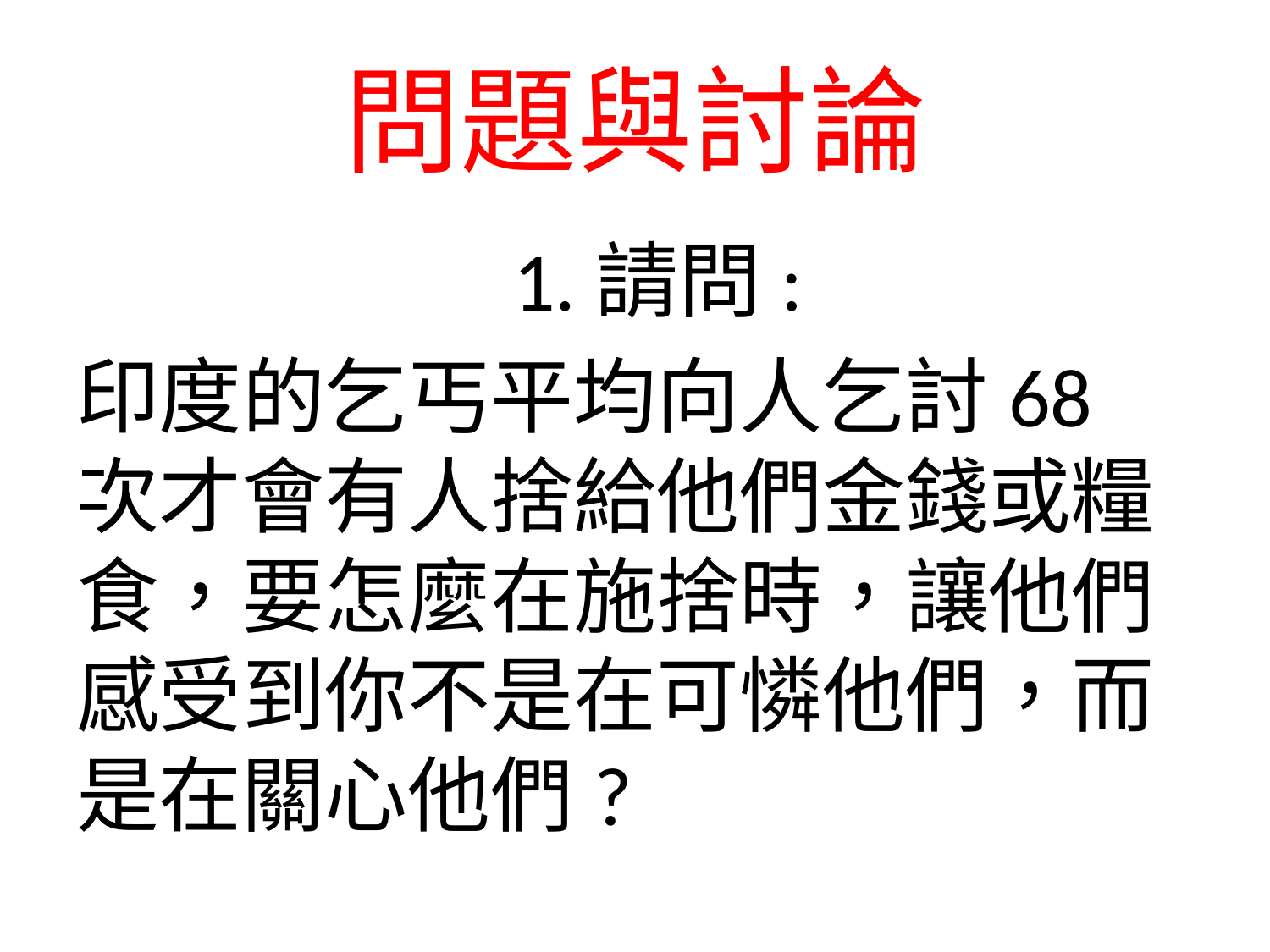

# 問題與討論
                                   1.請問:
印度的乞丐平均向人乞討68次才會有人捨給他們金錢或糧食，要怎麼在施捨時，讓他們感受到你不是在可憐他們，而是在關心他們?